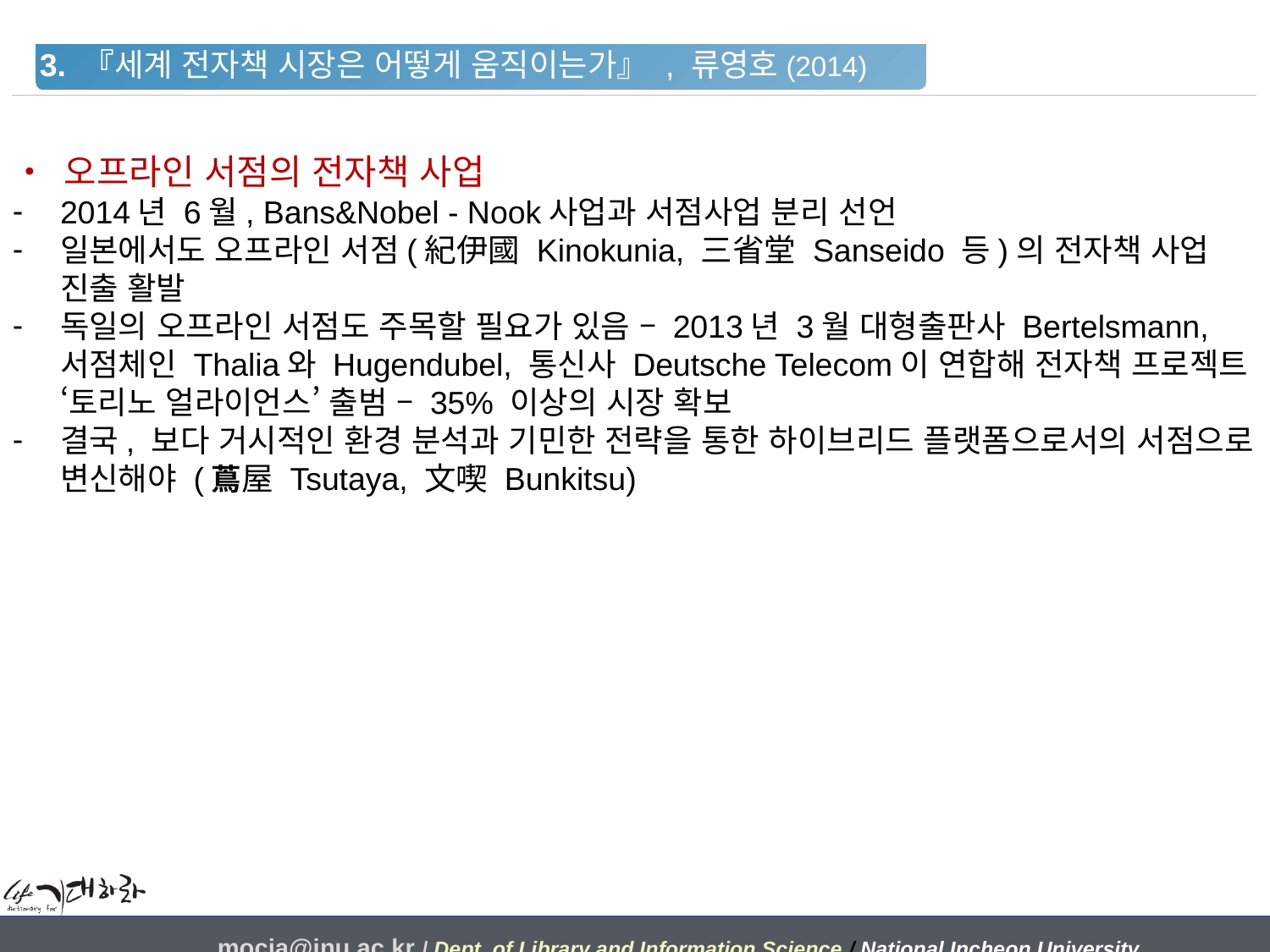

3. 『세계 전자책 시장은 어떻게 움직이는가』 , 류영호(2014)
• 오프라인 서점의 전자책 사업
2014년 6월, Bans&Nobel - Nook사업과 서점사업 분리 선언
일본에서도 오프라인 서점(紀伊國 Kinokunia, 三省堂 Sanseido 등)의 전자책 사업 진출 활발
독일의 오프라인 서점도 주목할 필요가 있음 – 2013년 3월 대형출판사 Bertelsmann, 서점체인 Thalia와 Hugendubel, 통신사 Deutsche Telecom이 연합해 전자책 프로젝트 ‘토리노 얼라이언스’ 출범 – 35% 이상의 시장 확보
결국, 보다 거시적인 환경 분석과 기민한 전략을 통한 하이브리드 플랫폼으로서의 서점으로 변신해야 (蔦屋 Tsutaya, 文喫 Bunkitsu)

mocja@inu.ac.kr / Dept. of Library and Information Science / National Incheon University